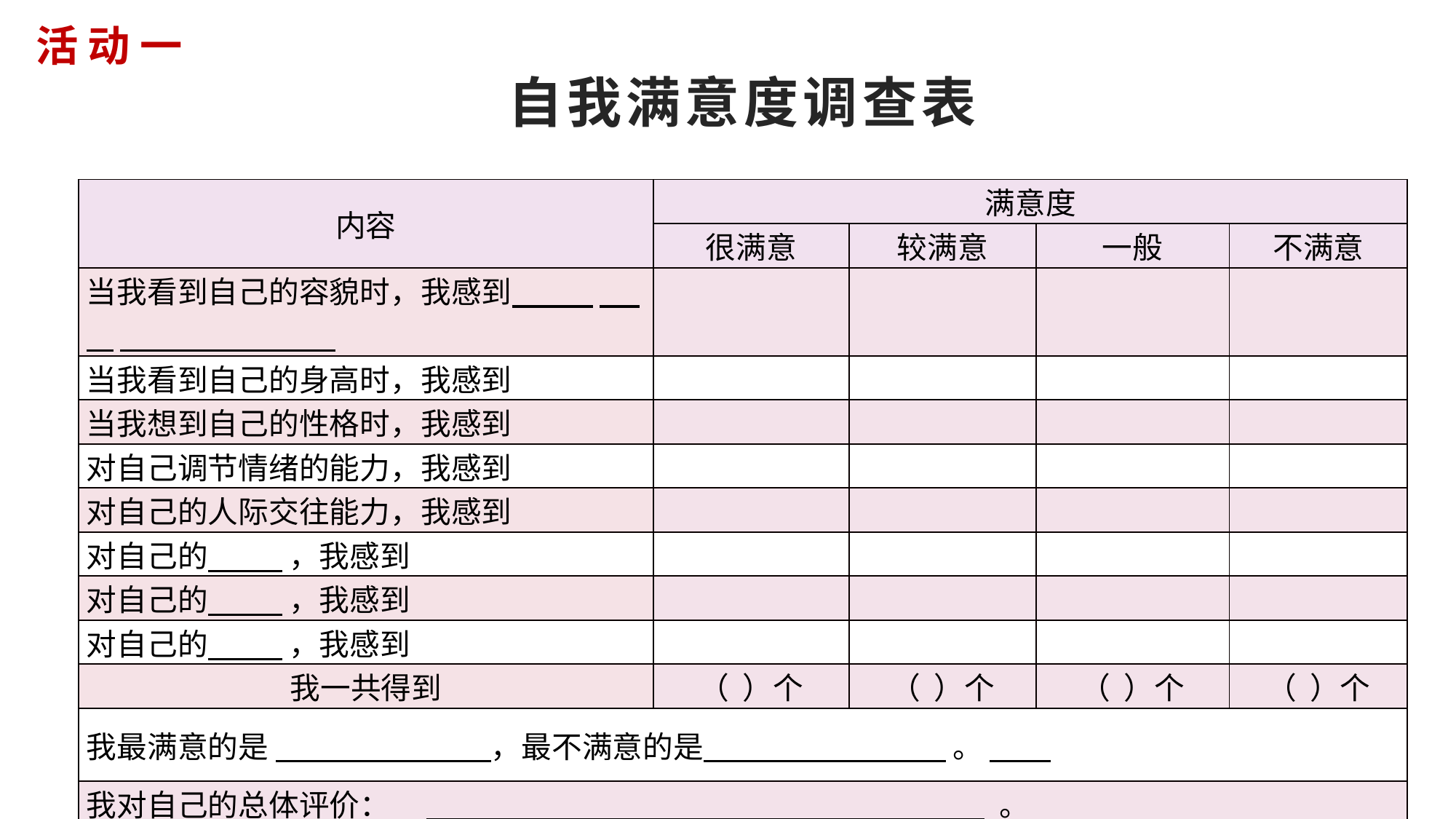

活 动 一
 自我满意度调查表
| 内容 | 满意度 |  |  |  |
| --- | --- | --- | --- | --- |
|  | 很满意 | 较满意 | 一般 | 不满意 |
| 当我看到自己的容貌时，我感到 |  |  |  |  |
| 当我看到自己的身高时，我感到 |  |  |  |  |
| 当我想到自己的性格时，我感到 |  |  |  |  |
| 对自己调节情绪的能力，我感到 |  |  |  |  |
| 对自己的人际交往能力，我感到 |  |  |  |  |
| 对自己的 ，我感到 |  |  |  |  |
| 对自己的 ，我感到 |  |  |  |  |
| 对自己的 ，我感到 |  |  |  |  |
| 我一共得到 | （ ）个 | （ ）个 | （ ）个 | （ ）个 |
| 我最满意的是 ，最不满意的是 。 |  |  |  |  |
| 我对自己的总体评价： \_\_\_\_\_\_\_\_\_\_\_\_\_\_\_\_\_\_\_\_\_\_\_\_\_\_\_\_\_\_\_\_\_ 。 |  |  |  |  |